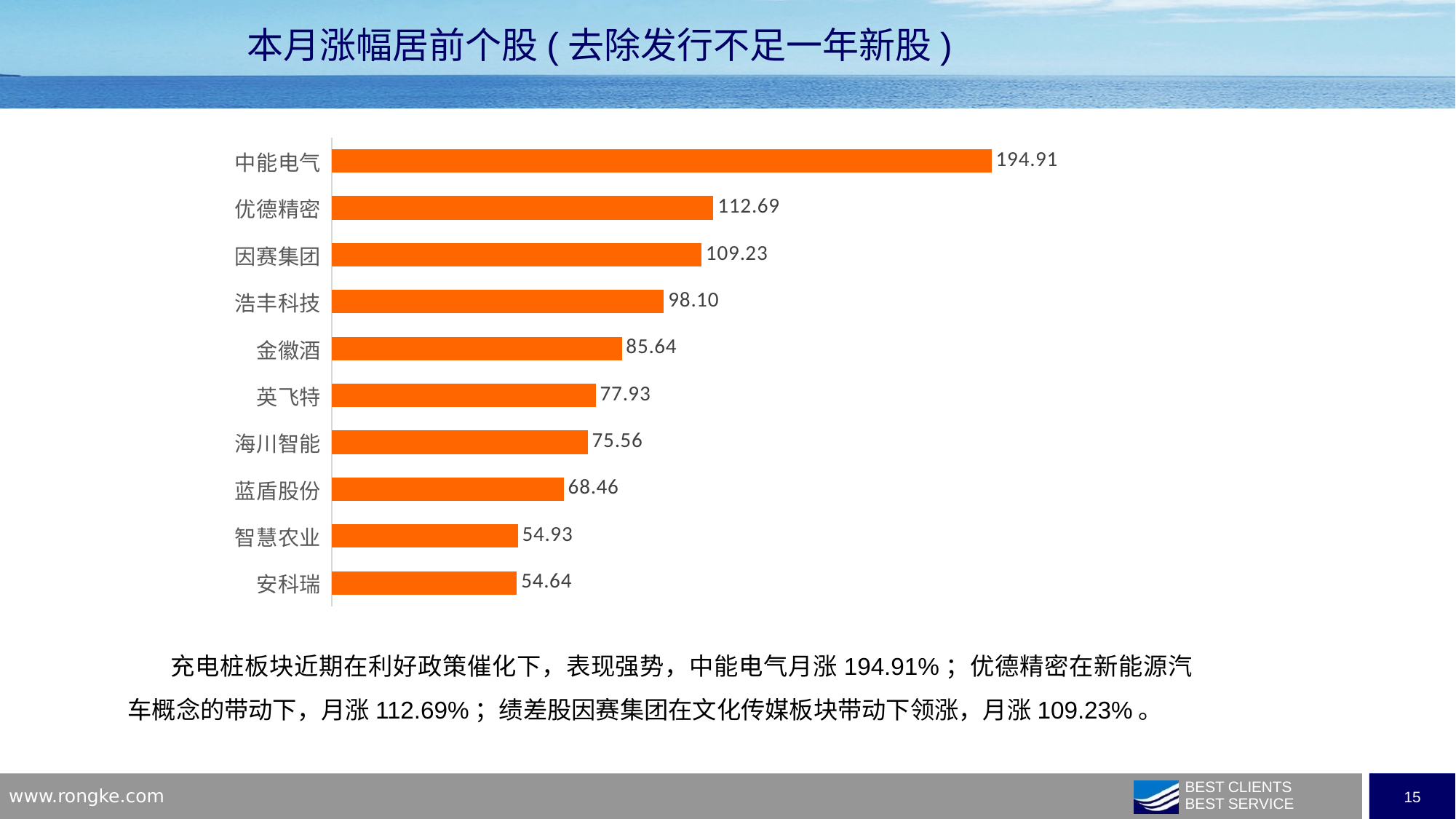

本月涨幅居前个股(去除发行不足一年新股)

[unsupported chart]

充电桩板块近期在利好政策催化下，表现强势，中能电气月涨194.91%；优德精密在新能源汽车概念的带动下，月涨112.69%；绩差股因赛集团在文化传媒板块带动下领涨，月涨109.23%。